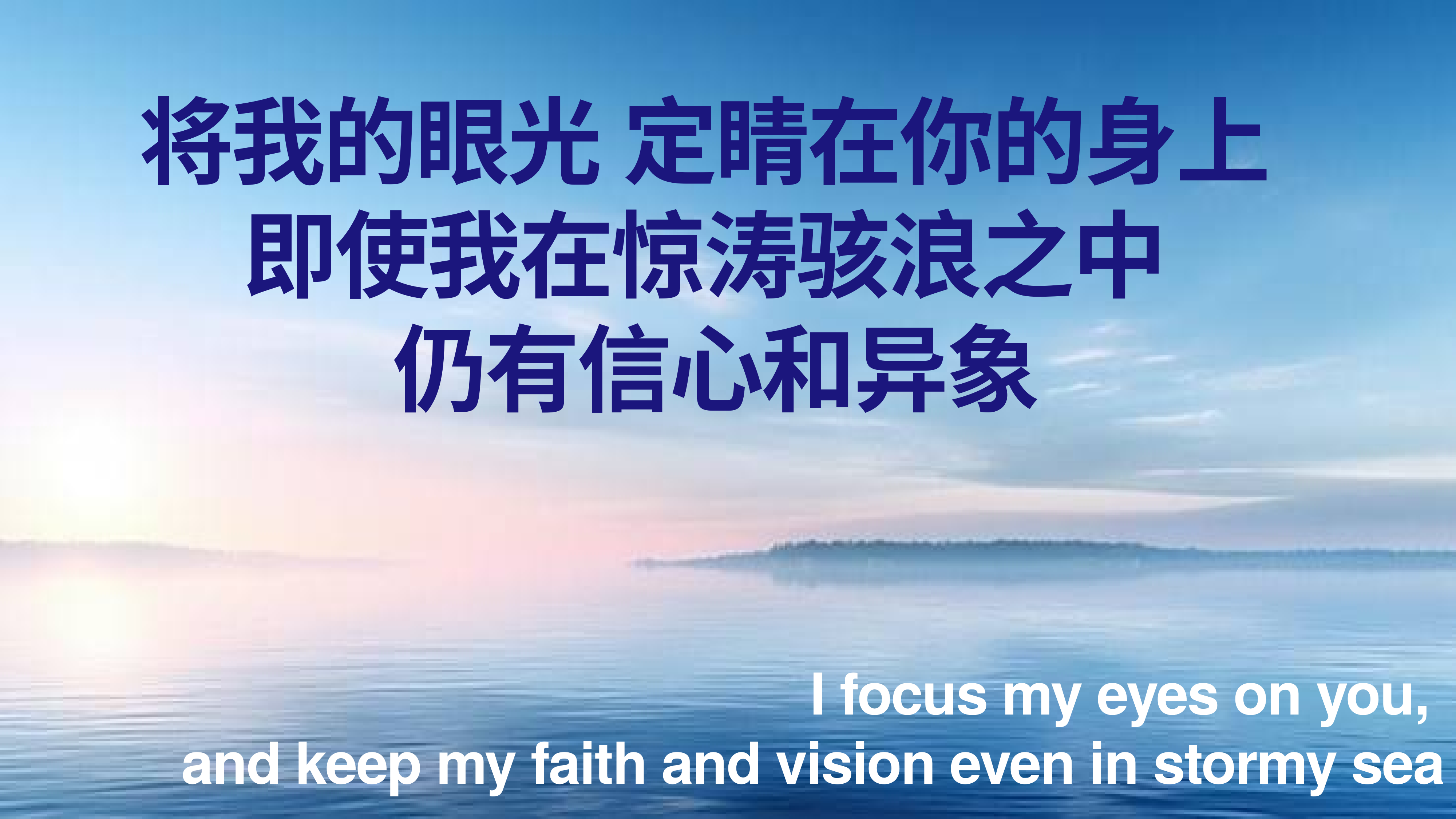

将我的眼光 定睛在你的身上
即使我在惊涛骇浪之中
仍有信心和异象
I focus my eyes on you,
and keep my faith and vision even in stormy sea
10